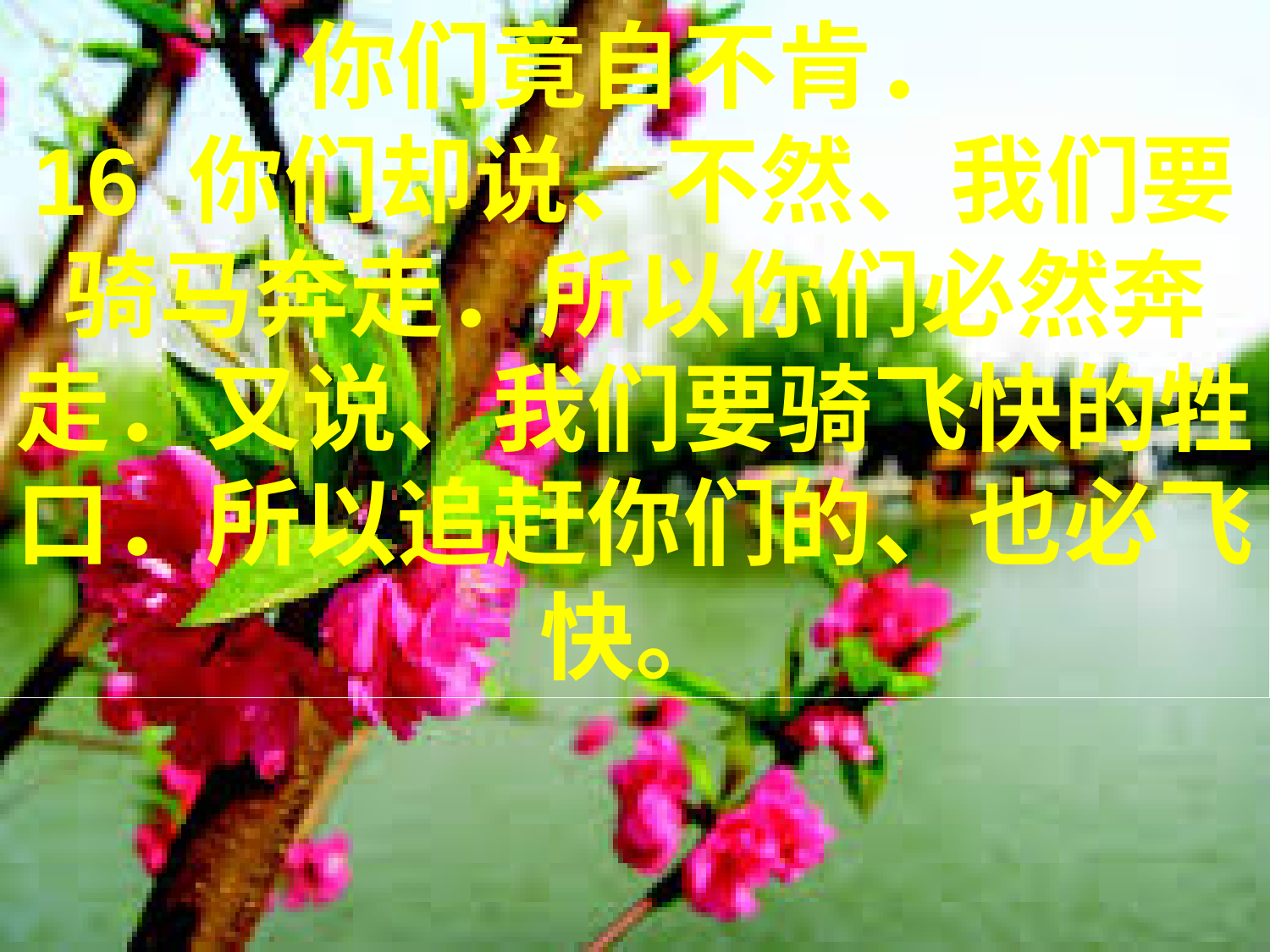

你们竟自不肯．
16 你们却说、不然、我们要骑马奔走．所以你们必然奔走．又说、我们要骑飞快的牲口．所以追赶你们的、也必飞快。